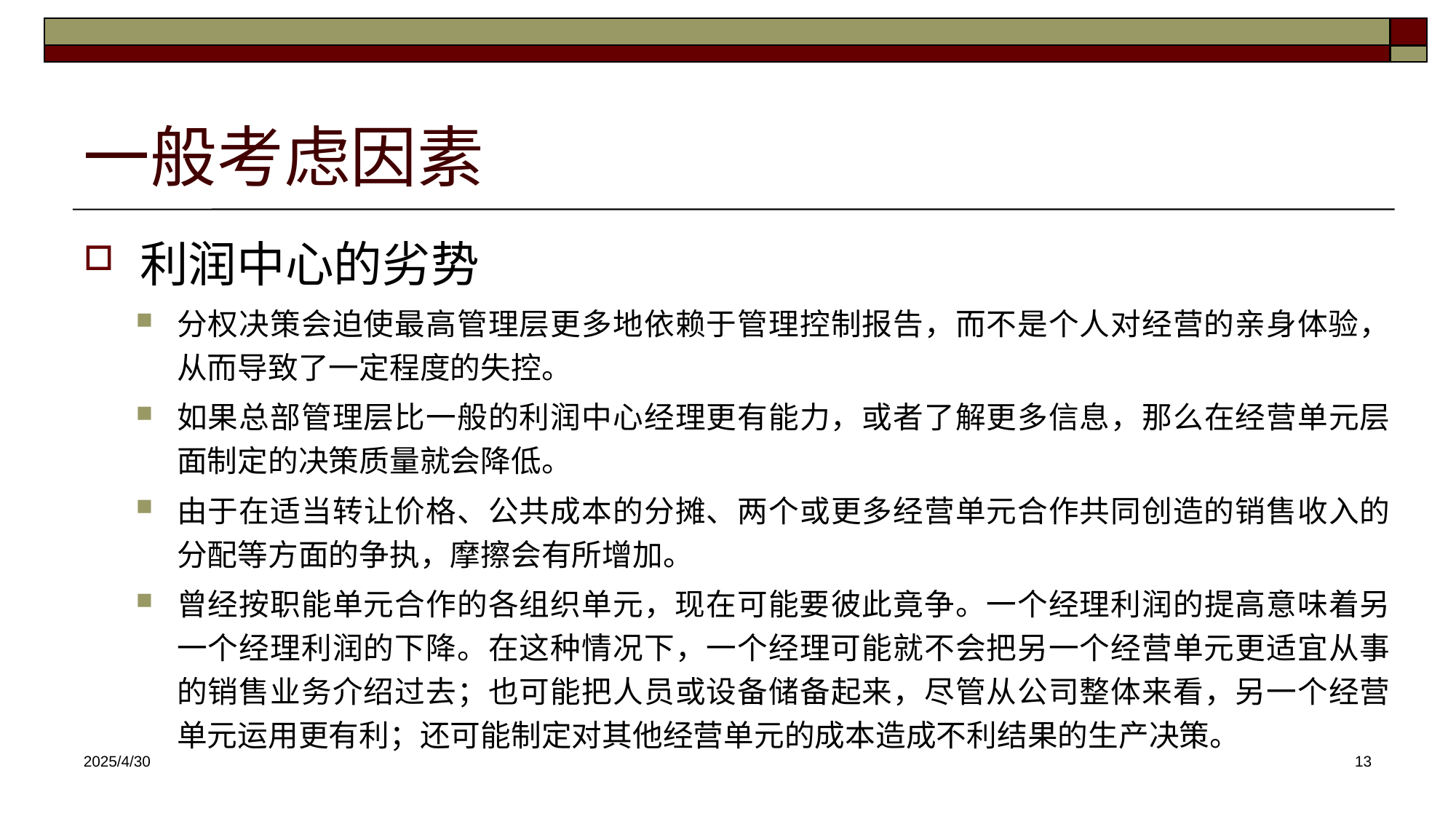

# 一般考虑因素
利润中心的劣势
分权决策会迫使最高管理层更多地依赖于管理控制报告，而不是个人对经营的亲身体验，从而导致了一定程度的失控。
如果总部管理层比一般的利润中心经理更有能力，或者了解更多信息，那么在经营单元层面制定的决策质量就会降低。
由于在适当转让价格、公共成本的分摊、两个或更多经营单元合作共同创造的销售收入的分配等方面的争执，摩擦会有所增加。
曾经按职能单元合作的各组织单元，现在可能要彼此竟争。一个经理利润的提高意味着另一个经理利润的下降。在这种情况下，一个经理可能就不会把另一个经营单元更适宜从事的销售业务介绍过去；也可能把人员或设备储备起来，尽管从公司整体来看，另一个经营单元运用更有利；还可能制定对其他经营单元的成本造成不利结果的生产决策。
2025/4/30
13